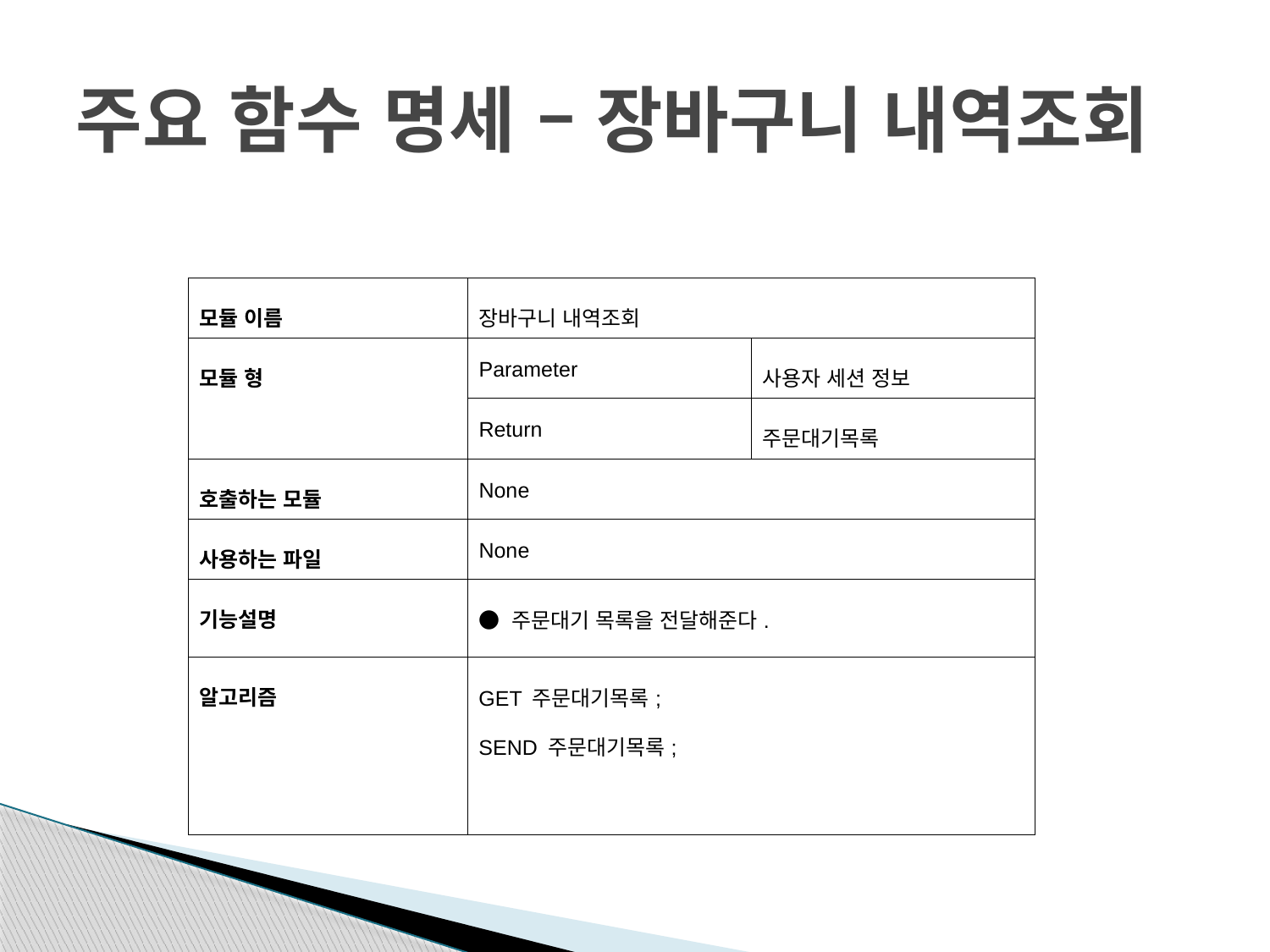

# 주요 함수 명세 – 장바구니 내역조회
| 모듈 이름 | 장바구니 내역조회 |  |
| --- | --- | --- |
| 모듈 형 | Parameter | 사용자 세션 정보 |
|  | Return | 주문대기목록 |
| 호출하는 모듈 | None |  |
| 사용하는 파일 | None |  |
| 기능설명 | ● 주문대기 목록을 전달해준다. |  |
| 알고리즘 | GET 주문대기목록; SEND 주문대기목록; |  |